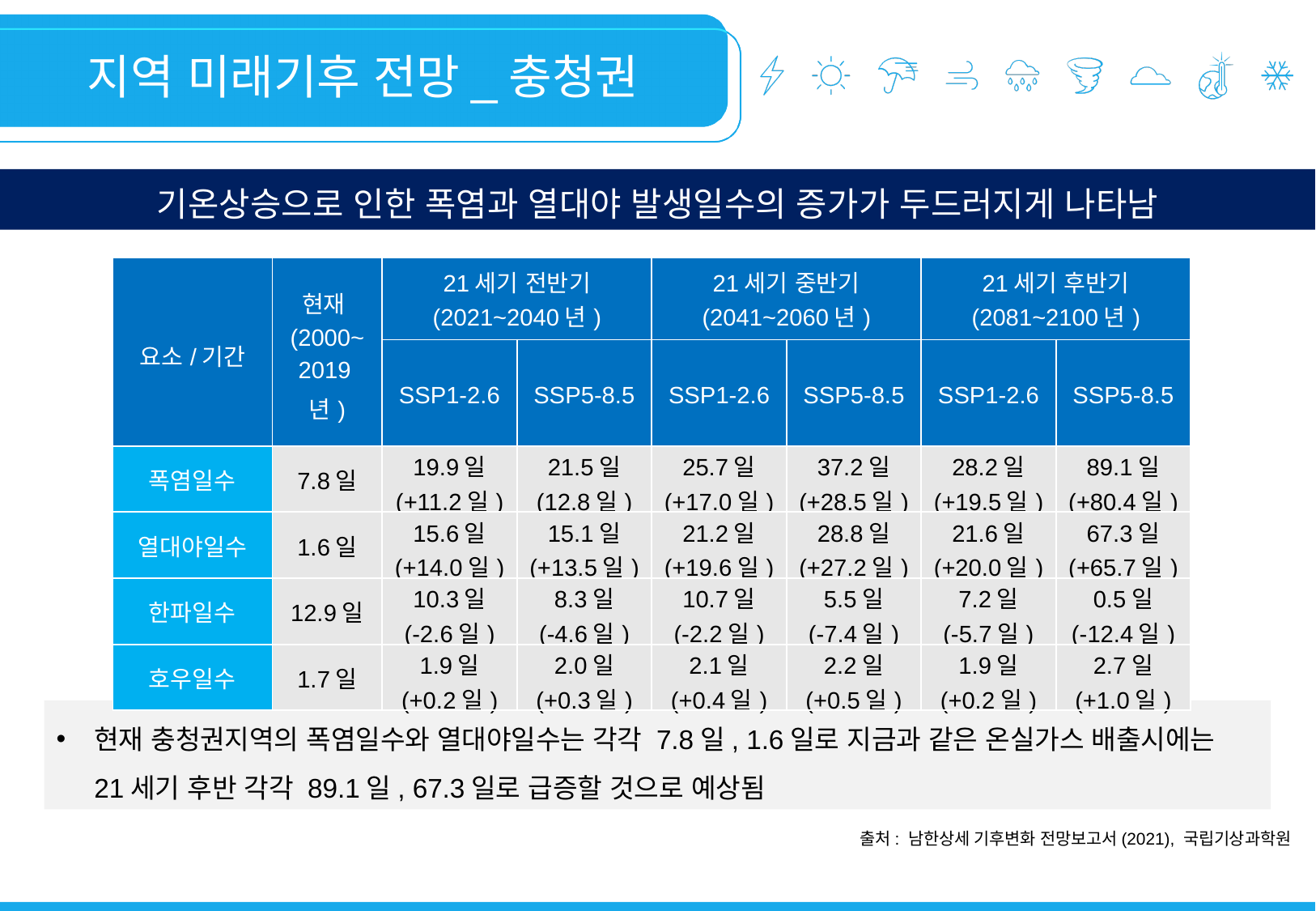

지역 미래기후 전망_충청권
기온상승으로 인한 폭염과 열대야 발생일수의 증가가 두드러지게 나타남
| 요소/기간 | 현재(2000~ 2019년) | 21세기 전반기 (2021~2040년) |  | 21세기 중반기 (2041~2060년) |  | 21세기 후반기 (2081~2100년) |  |
| --- | --- | --- | --- | --- | --- | --- | --- |
|  |  | SSP1-2.6 | SSP5-8.5 | SSP1-2.6 | SSP5-8.5 | SSP1-2.6 | SSP5-8.5 |
| 폭염일수 | 7.8일 | 19.9일 (+11.2일) | 21.5일 (12.8일) | 25.7일 (+17.0일) | 37.2일 (+28.5일) | 28.2일 (+19.5일) | 89.1일 (+80.4일) |
| 열대야일수 | 1.6일 | 15.6일 (+14.0일) | 15.1일 (+13.5일) | 21.2일 (+19.6일) | 28.8일 (+27.2일) | 21.6일 (+20.0일) | 67.3일 (+65.7일) |
| 한파일수 | 12.9일 | 10.3일 (-2.6일) | 8.3일 (-4.6일) | 10.7일 (-2.2일) | 5.5일 (-7.4일) | 7.2일 (-5.7일) | 0.5일 (-12.4일) |
| 호우일수 | 1.7일 | 1.9일 (+0.2일) | 2.0일 (+0.3일) | 2.1일 (+0.4일) | 2.2일 (+0.5일) | 1.9일 (+0.2일) | 2.7일 (+1.0일) |
현재 충청권지역의 폭염일수와 열대야일수는 각각 7.8일, 1.6일로 지금과 같은 온실가스 배출시에는   21세기 후반 각각 89.1일, 67.3일로 급증할 것으로 예상됨
출처: 남한상세 기후변화 전망보고서(2021), 국립기상과학원